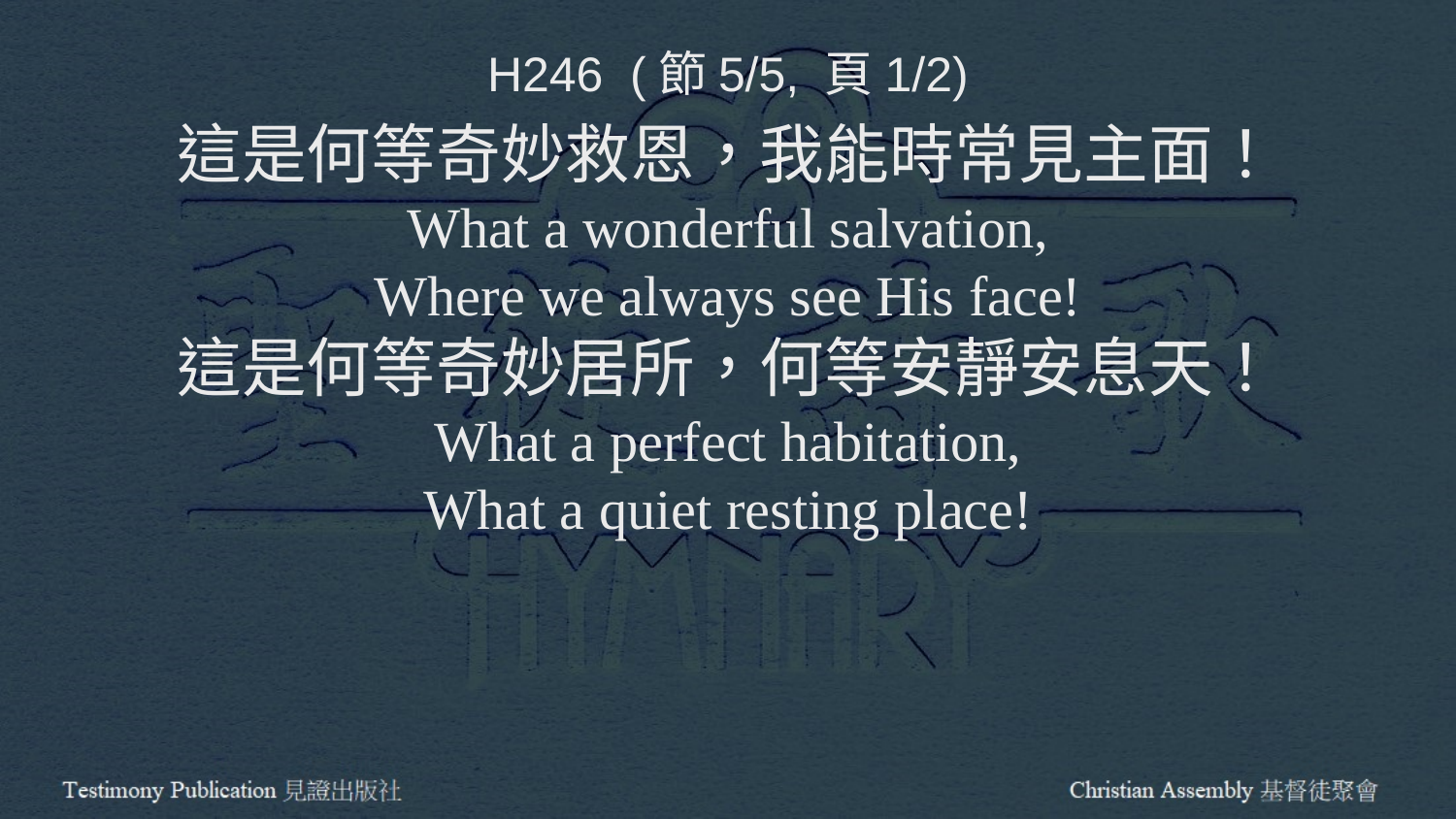

H246  (節5/5, 頁1/2)
這是何等奇妙救恩，我能時常見主面！
What a wonderful salvation,
Where we always see His face!
這是何等奇妙居所，何等安靜安息天！
What a perfect habitation,
What a quiet resting place!